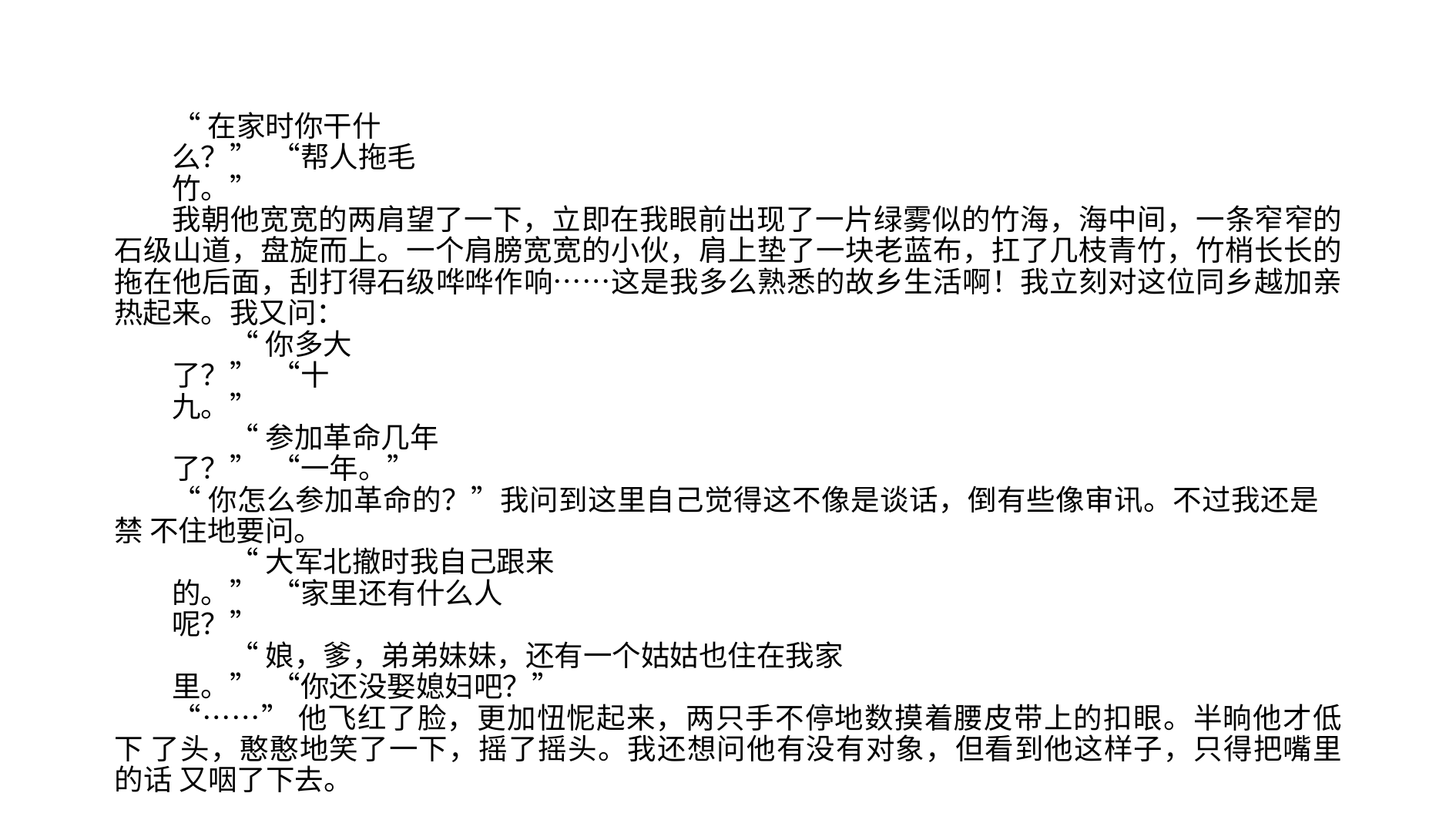

“在家时你干什么？”  “帮人拖毛竹。”
我朝他宽宽的两肩望了一下，立即在我眼前出现了一片绿雾似的竹海，海中间，一条窄窄的 石级山道，盘旋而上。一个肩膀宽宽的小伙，肩上垫了一块老蓝布，扛了几枝青竹，竹梢长长的 拖在他后面，刮打得石级哗哗作响……这是我多么熟悉的故乡生活啊！我立刻对这位同乡越加亲 热起来。我又问：
“你多大了？”  “十九。”
“参加革命几年了？”  “一年。”
“你怎么参加革命的？”我问到这里自己觉得这不像是谈话，倒有些像审讯。不过我还是禁 不住地要问。
“大军北撤时我自己跟来的。”  “家里还有什么人呢？”
“娘，爹，弟弟妹妹，还有一个姑姑也住在我家里。”  “你还没娶媳妇吧？”
“……”他飞红了脸，更加忸怩起来，两只手不停地数摸着腰皮带上的扣眼。半晌他才低下 了头，憨憨地笑了一下，摇了摇头。我还想问他有没有对象，但看到他这样子，只得把嘴里的话 又咽了下去。